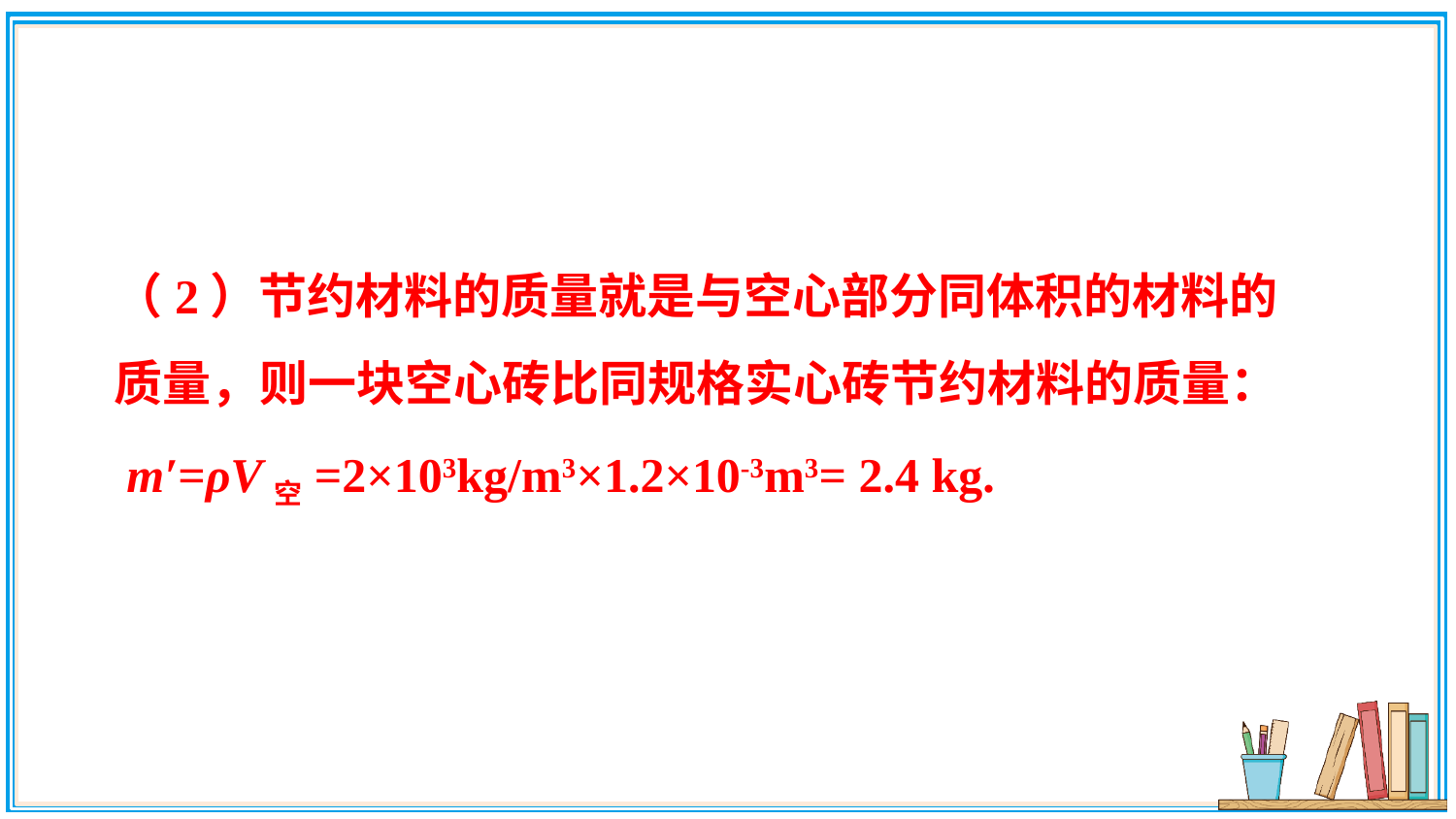

（2）节约材料的质量就是与空心部分同体积的材料的质量，则一块空心砖比同规格实心砖节约材料的质量：
 m′=ρV空=2×103kg/m3×1.2×10-3m3= 2.4 kg.